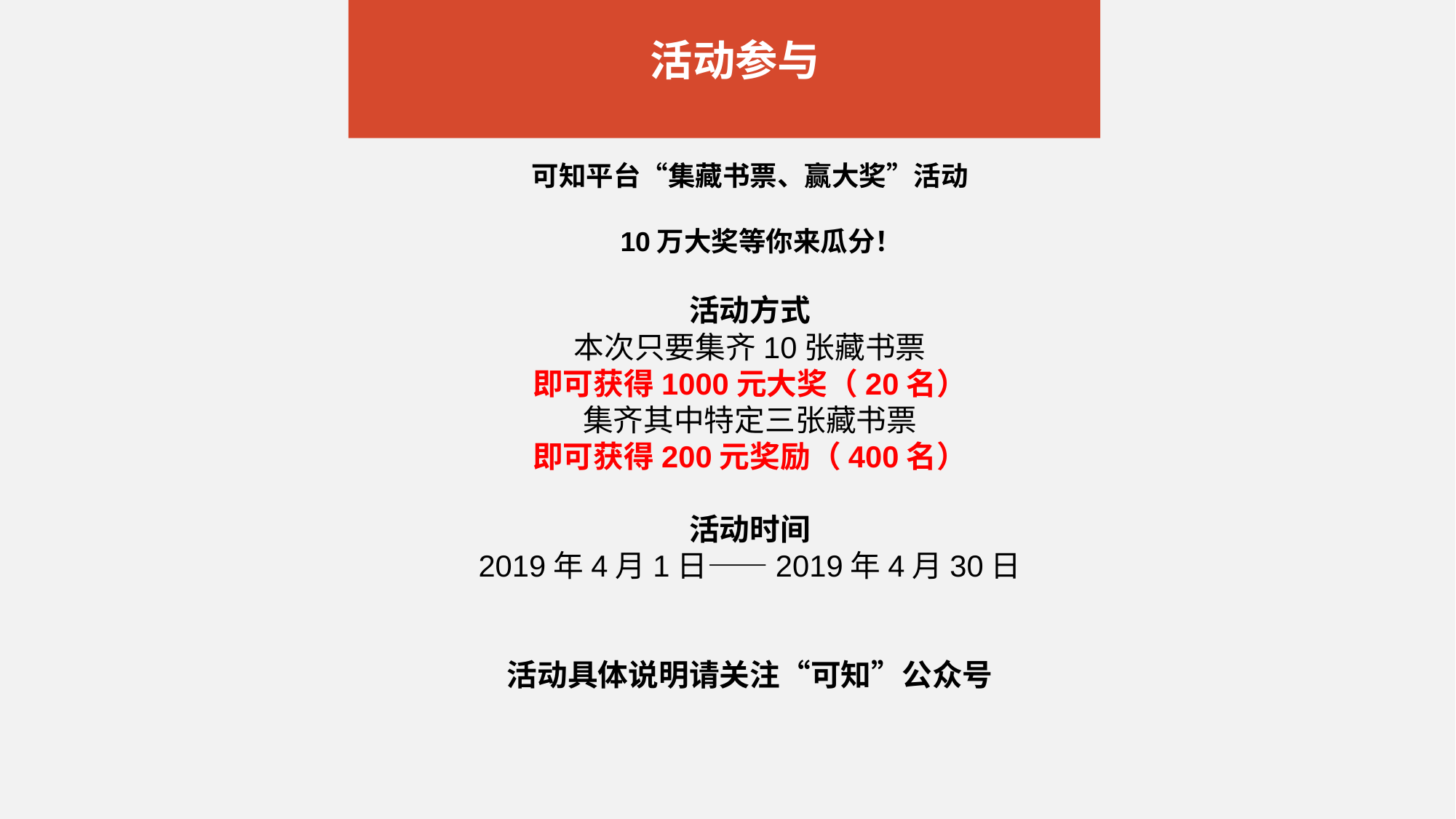

活动参与
可知平台“集藏书票、赢大奖”活动
   10万大奖等你来瓜分！
活动方式
本次只要集齐10张藏书票
即可获得1000元大奖（20名）
集齐其中特定三张藏书票
即可获得200元奖励（400名）

活动时间
2019年4月1日——2019年4月30日

活动具体说明请关注“可知”公众号